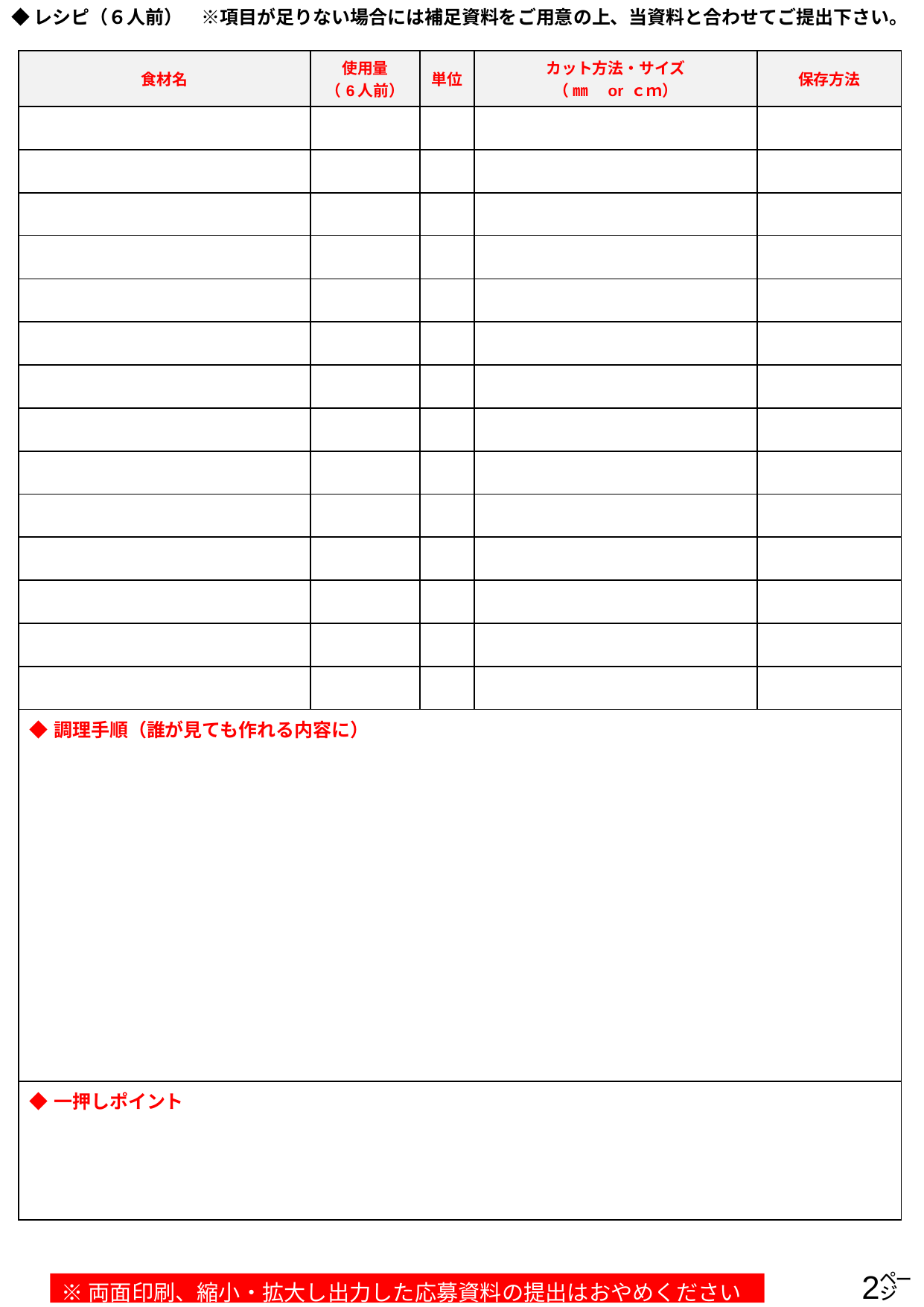

◆レシピ（６人前）　※項目が足りない場合には補足資料をご用意の上、当資料と合わせてご提出下さい。
| 食材名 | 使用量 （6人前） | 単位 | カット方法・サイズ （ ㎜　or ｃｍ） | 保存方法 |
| --- | --- | --- | --- | --- |
|  |  |  |  |  |
|  |  |  |  |  |
|  |  |  |  |  |
|  |  |  |  |  |
|  |  |  |  |  |
|  |  |  |  |  |
|  |  |  |  |  |
|  |  |  |  |  |
|  |  |  |  |  |
|  |  |  |  |  |
|  |  |  |  |  |
|  |  |  |  |  |
|  |  |  |  |  |
|  |  |  |  |  |
| ◆調理手順（誰が見ても作れる内容に） |  |  |  |  |
| ◆一押しポイント |  |  |  |  |
2㌻
※両面印刷、縮小・拡大し出力した応募資料の提出はおやめください